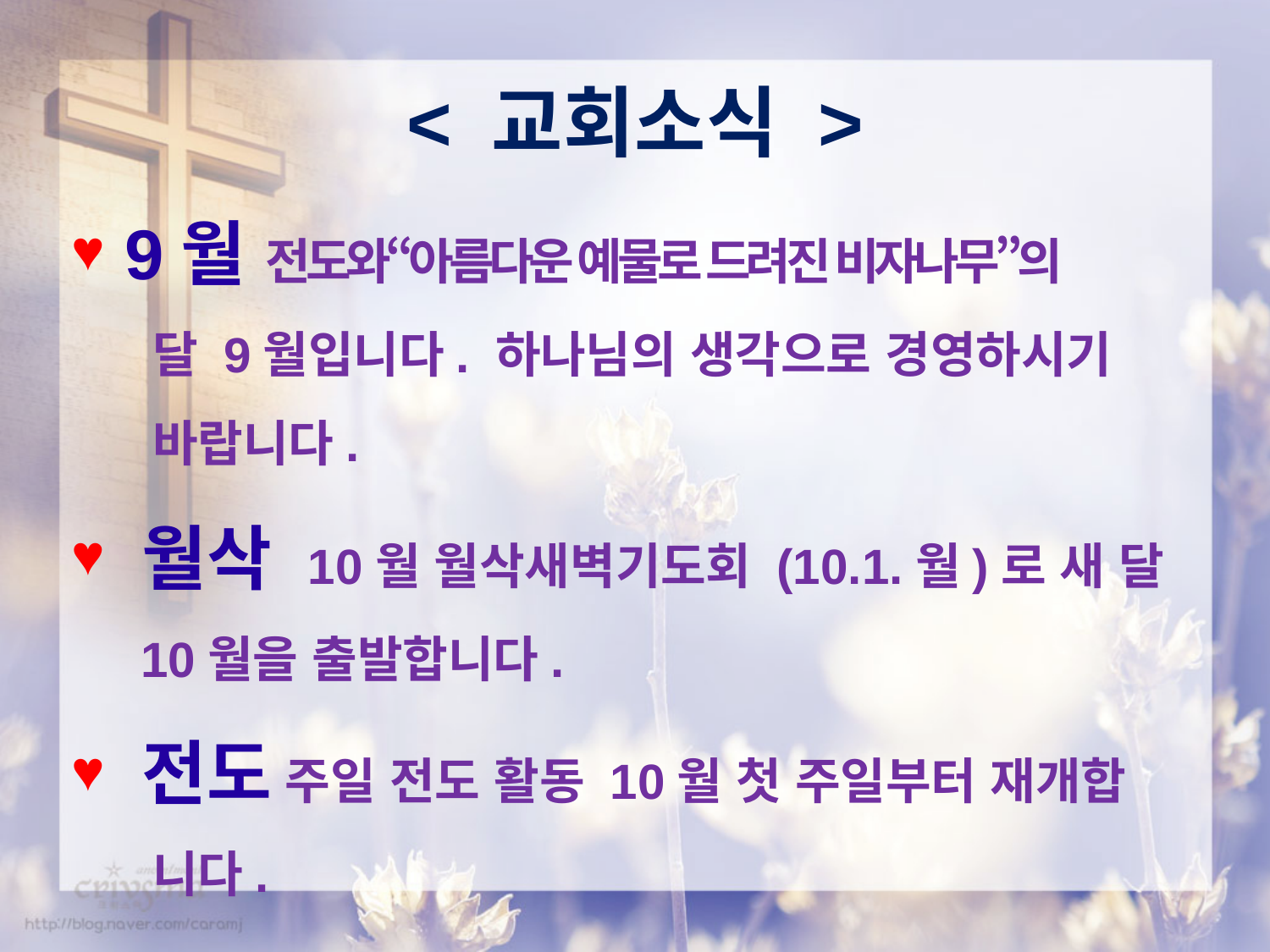

< 교회소식 >
 9월 전도와“아름다운 예물로 드려진 비자나무”의
     달 9월입니다. 하나님의 생각으로 경영하시기
     바랍니다.
 월삭 10월 월삭새벽기도회 (10.1.월)로 새 달
     10월을 출발합니다.
 전도 주일 전도 활동 10월 첫 주일부터 재개합
     니다.